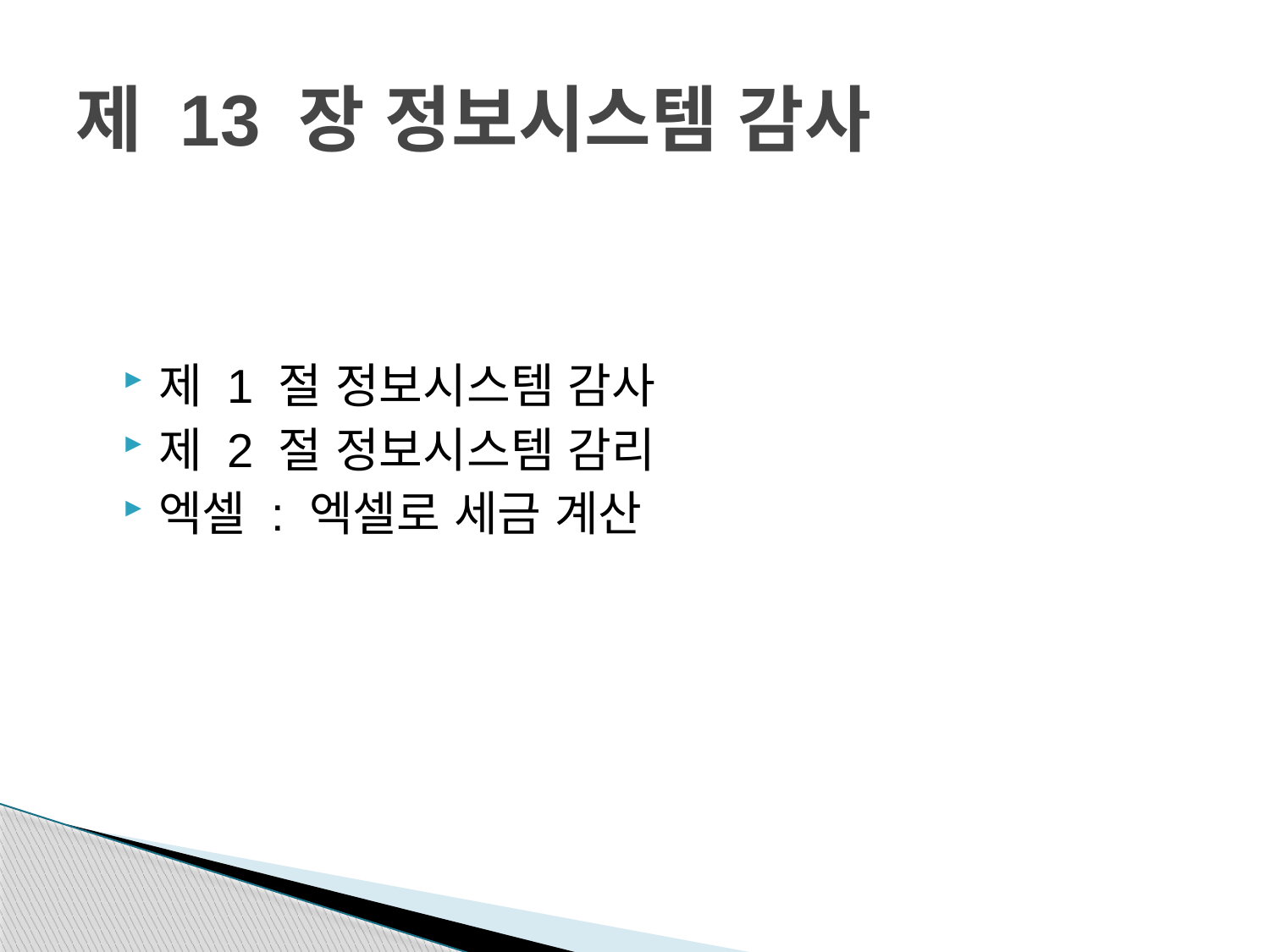

# 제 13 장 정보시스템 감사
제 1 절 정보시스템 감사
제 2 절 정보시스템 감리
엑셀 : 엑셀로 세금 계산